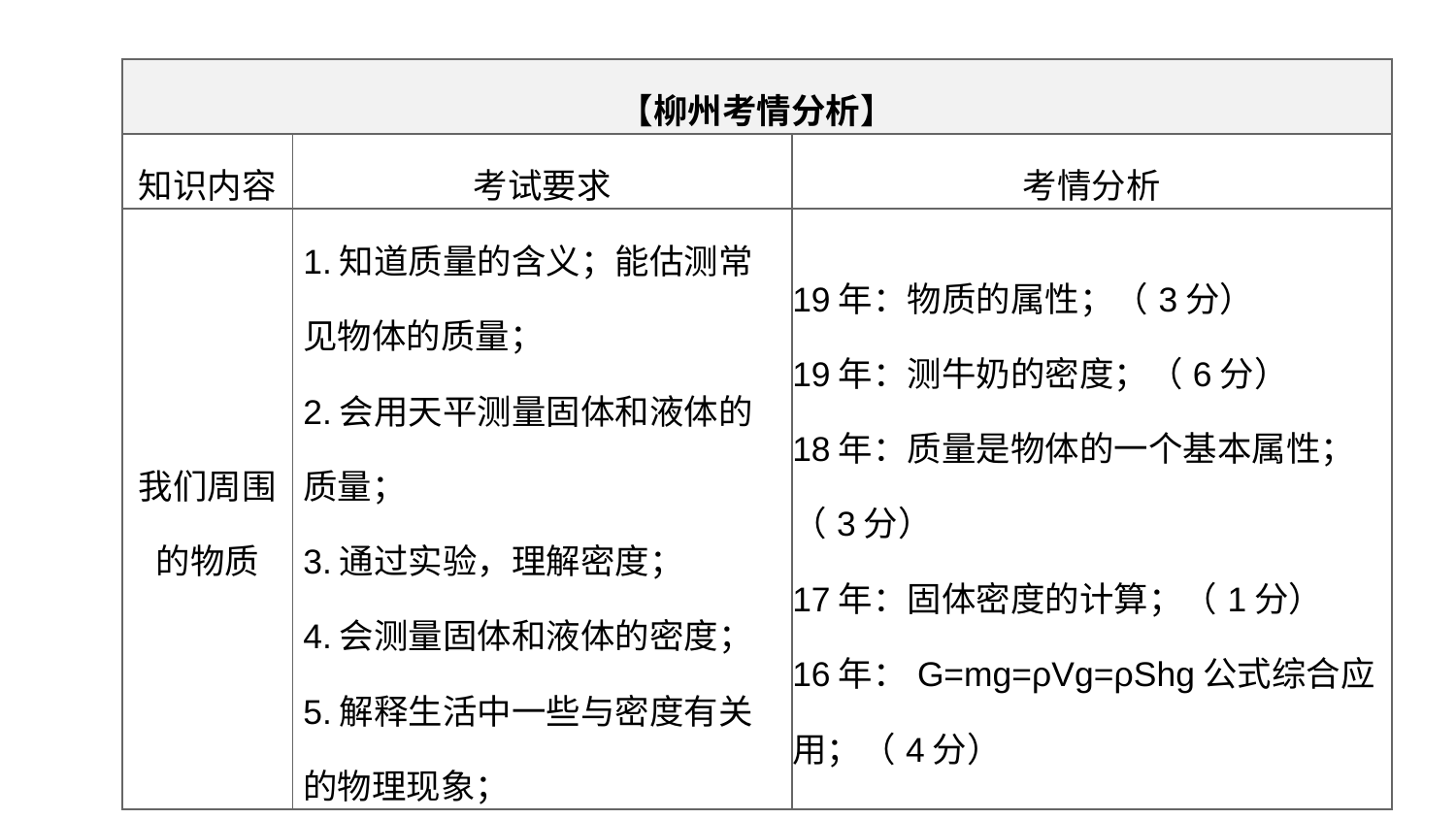

| 【柳州考情分析】 |  |  |
| --- | --- | --- |
| 知识内容 | 考试要求 | 考情分析 |
| 我们周围的物质 | 1.知道质量的含义；能估测常见物体的质量； 2.会用天平测量固体和液体的质量； 3.通过实验，理解密度； 4.会测量固体和液体的密度； 5.解释生活中一些与密度有关的物理现象； | 19年：物质的属性；（3分） 19年：测牛奶的密度；（6分） 18年：质量是物体的一个基本属性；（3分） 17年：固体密度的计算；（1分） 16年：G=mg=ρVg=ρShg公式综合应用；（4分） |